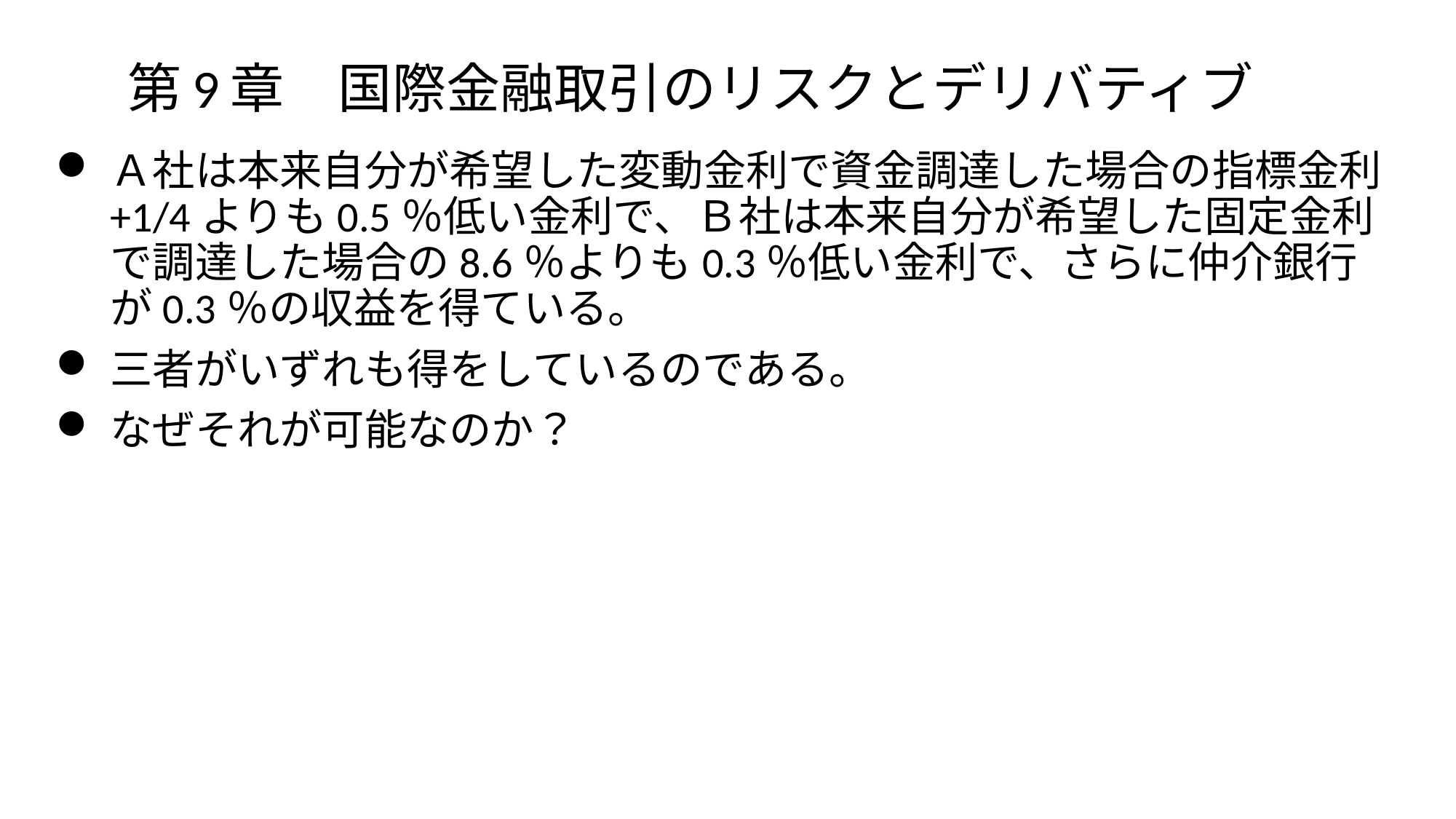

# 第9章　国際金融取引のリスクとデリバティブ
Ａ社は本来自分が希望した変動金利で資金調達した場合の指標金利+1/4よりも0.5％低い金利で、Ｂ社は本来自分が希望した固定金利で調達した場合の8.6％よりも0.3％低い金利で、さらに仲介銀行が0.3％の収益を得ている。
三者がいずれも得をしているのである。
なぜそれが可能なのか？